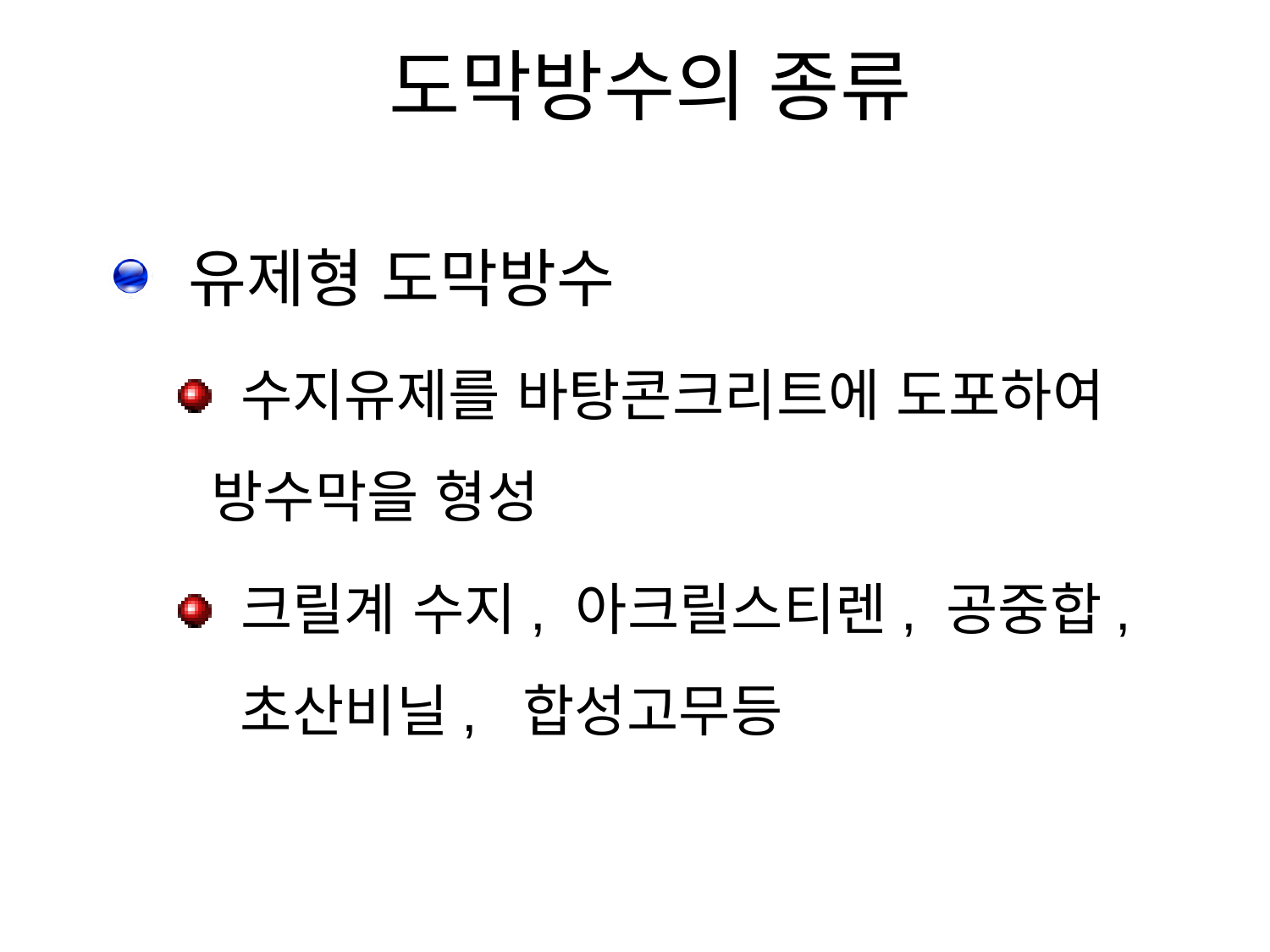

# 도막방수의 종류
 유제형 도막방수
 수지유제를 바탕콘크리트에 도포하여       방수막을 형성
 크릴계 수지, 아크릴스티렌, 공중합,          초산비닐,  합성고무등